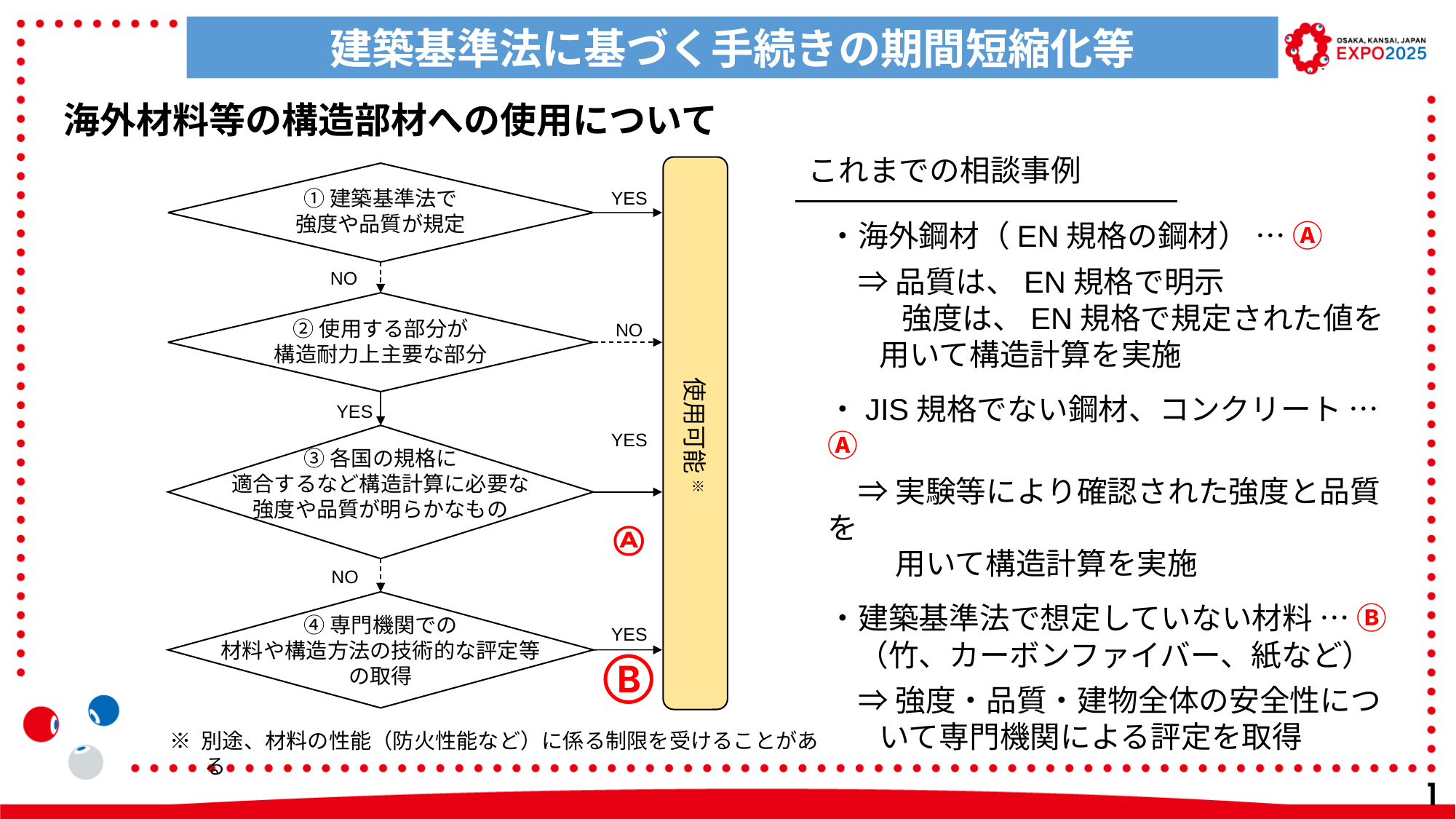

建築基準法に基づく手続きの期間短縮化等
海外材料等の構造部材への使用について
これまでの相談事例
使用可能 ※

①建築基準法で
強度や品質が規定
YES
・海外鋼材（EN規格の鋼材） … Ⓐ
　⇒ 品質は、EN規格で明示
　　  強度は、EN規格で規定された値を用いて構造計算を実施
・JIS規格でない鋼材、コンクリート … Ⓐ
　⇒ 実験等により確認された強度と品質を
　　 用いて構造計算を実施
・建築基準法で想定していない材料 … Ⓑ
　（竹、カーボンファイバー、紙など）
　⇒ 強度・品質・建物全体の安全性について専門機関による評定を取得

NO

②使用する部分が
構造耐力上主要な部分
NO
YES
YES

③各国の規格に
適合するなど構造計算に必要な
強度や品質が明らかなもの
Ⓐ
NO

④専門機関での
材料や構造方法の技術的な評定等
の取得
YES
Ⓑ
※ 別途、材料の性能（防火性能など）に係る制限を受けることがある
11